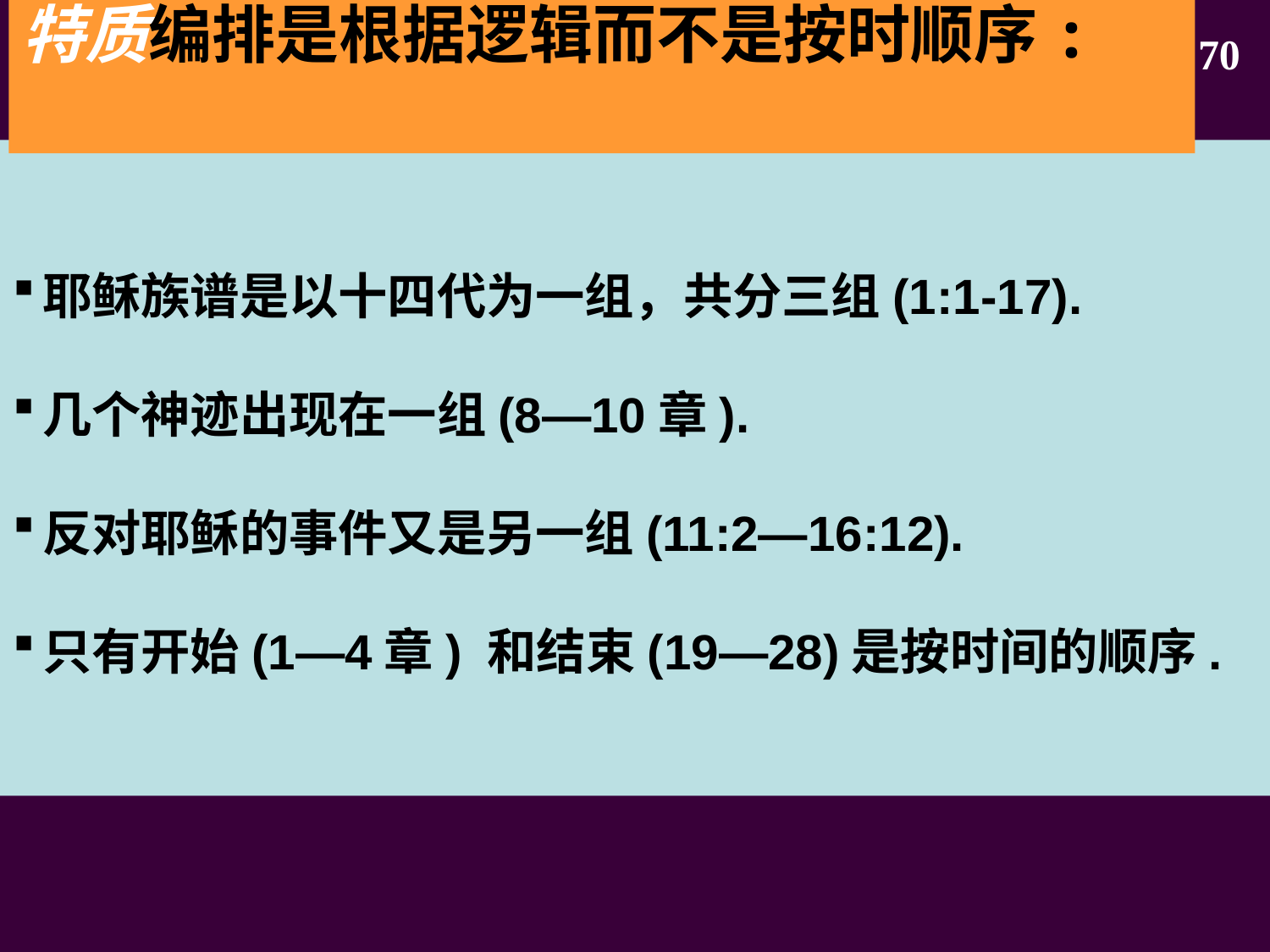

70
特质编排是根据逻辑而不是按时顺序:

耶稣族谱是以十四代为一组，共分三组(1:1-17).

几个神迹出现在一组(8—10章).

反对耶稣的事件又是另一组(11:2—16:12).

只有开始(1—4章) 和结束(19—28)是按时间的顺序.